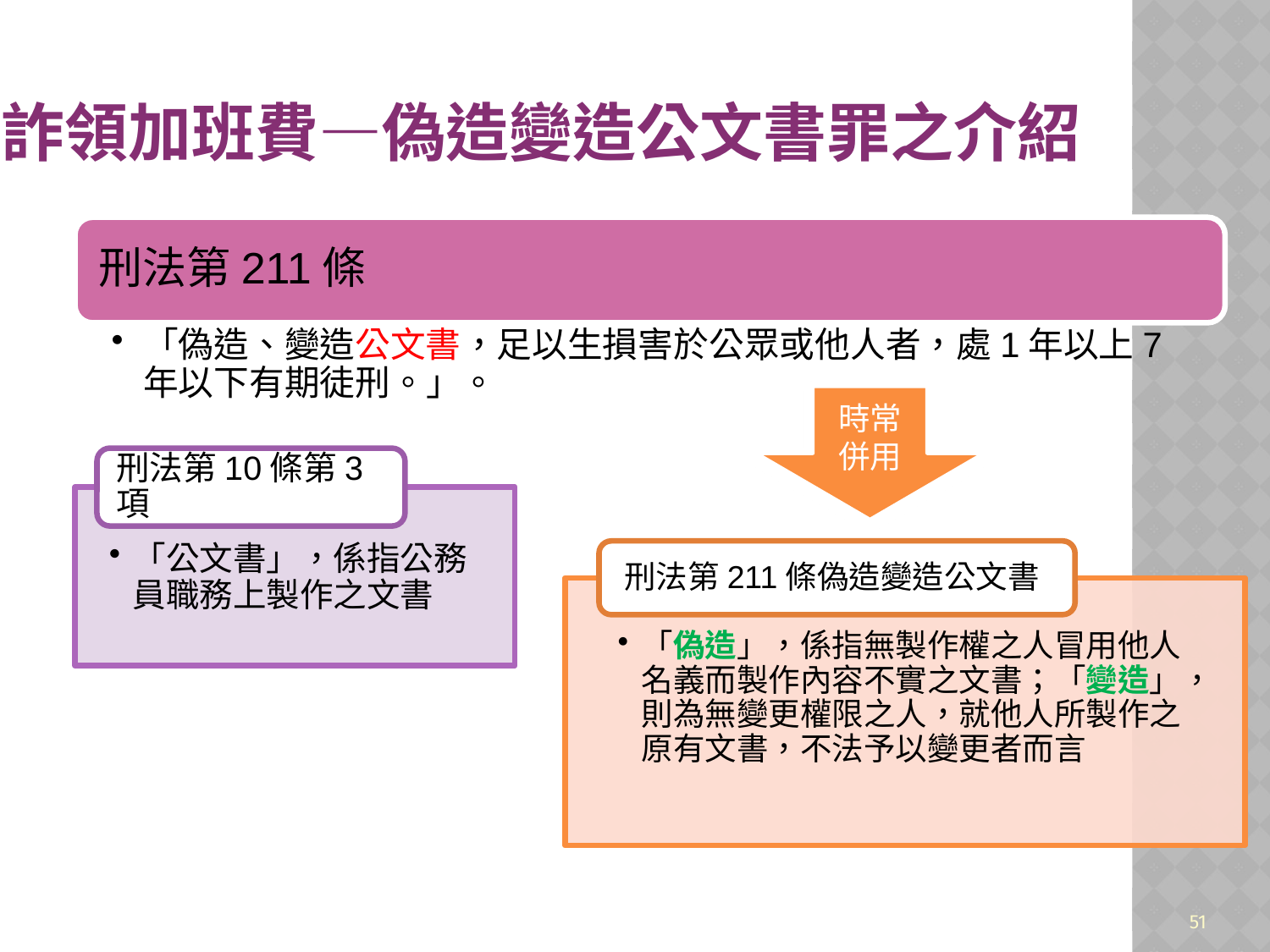

# 詐領加班費—偽造變造公文書罪之介紹
刑法第211條
「偽造、變造公文書，足以生損害於公眾或他人者，處1年以上7年以下有期徒刑。」。
時常併用
「公文書」，係指公務員職務上製作之文書
刑法第10條第3項
「偽造」，係指無製作權之人冒用他人名義而製作內容不實之文書；「變造」，則為無變更權限之人，就他人所製作之原有文書，不法予以變更者而言
刑法第211條偽造變造公文書
51